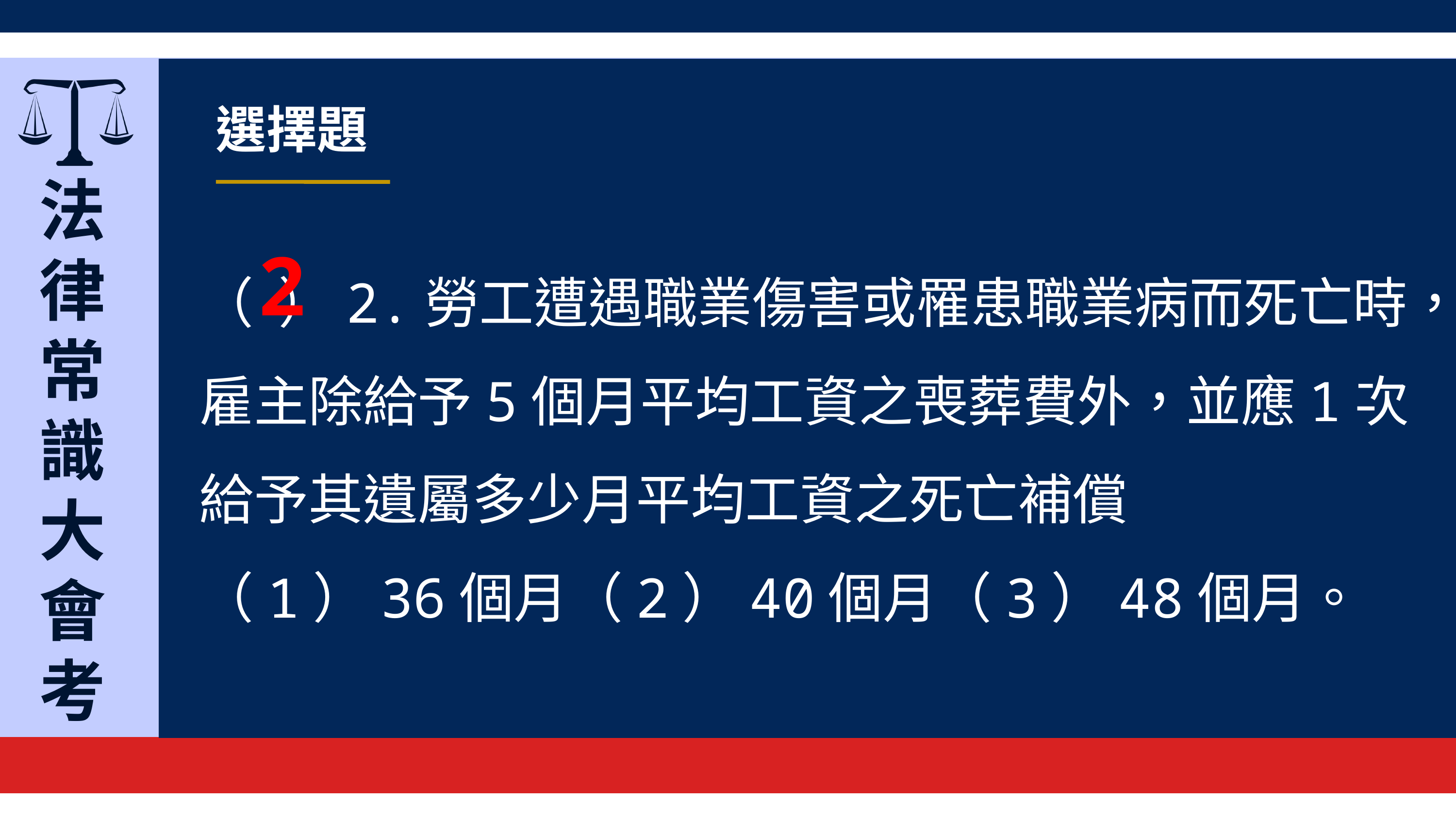

選擇題
法律常識
大會考

2
（  ）2.勞工遭遇職業傷害或罹患職業病而死亡時，雇主除給予5個月平均工資之喪葬費外，並應1次給予其遺屬多少月平均工資之死亡補償
（1）36個月（2）40個月（3）48個月。